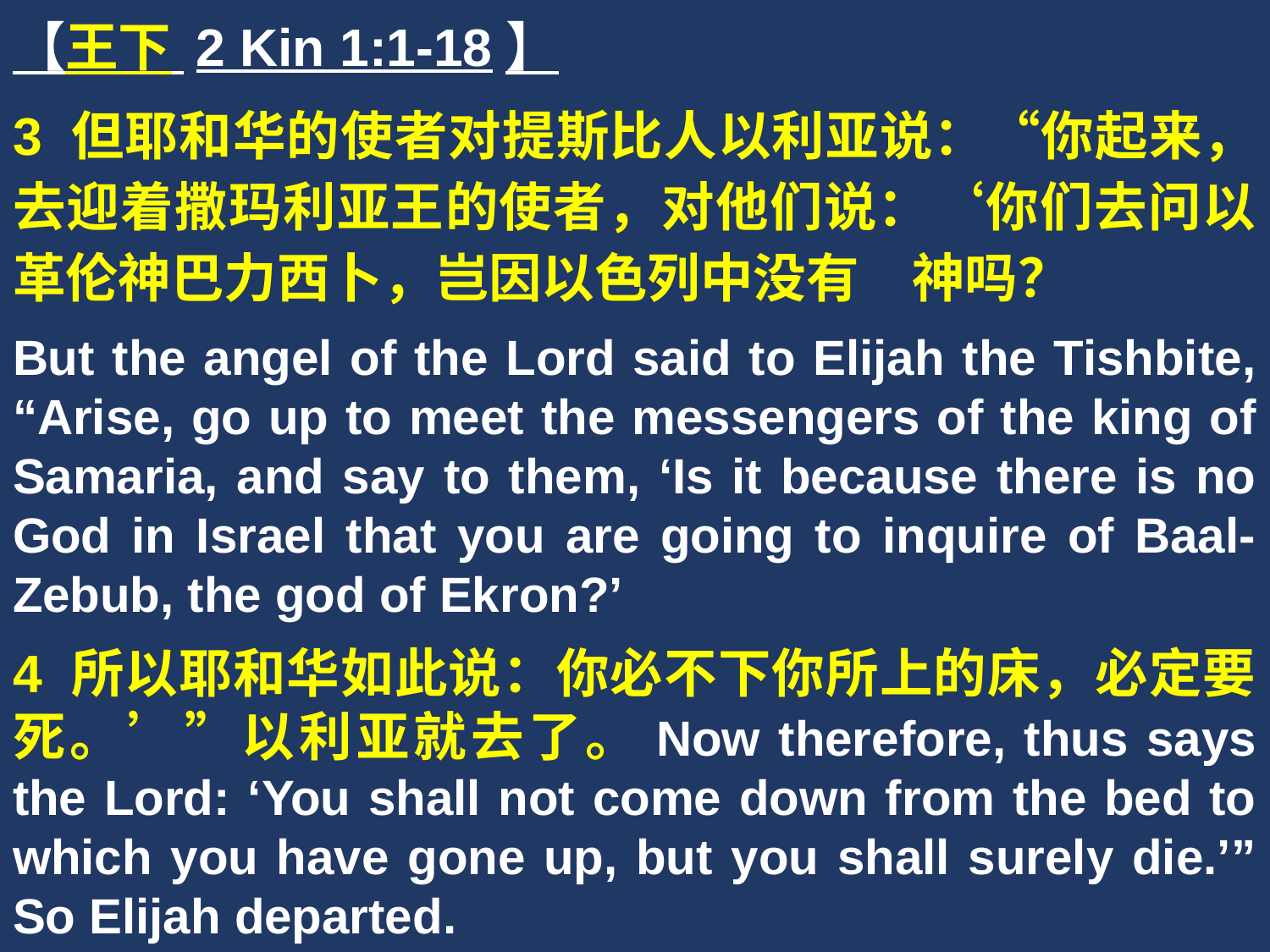

【王下 2 Kin 1:1-18】
3 但耶和华的使者对提斯比人以利亚说：“你起来，去迎着撒玛利亚王的使者，对他们说：‘你们去问以革伦神巴力西卜，岂因以色列中没有　神吗？
But the angel of the Lord said to Elijah the Tishbite, “Arise, go up to meet the messengers of the king of Samaria, and say to them, ‘Is it because there is no God in Israel that you are going to inquire of Baal-Zebub, the god of Ekron?’
4 所以耶和华如此说：你必不下你所上的床，必定要死。’”以利亚就去了。Now therefore, thus says the Lord: ‘You shall not come down from the bed to which you have gone up, but you shall surely die.’” So Elijah departed.